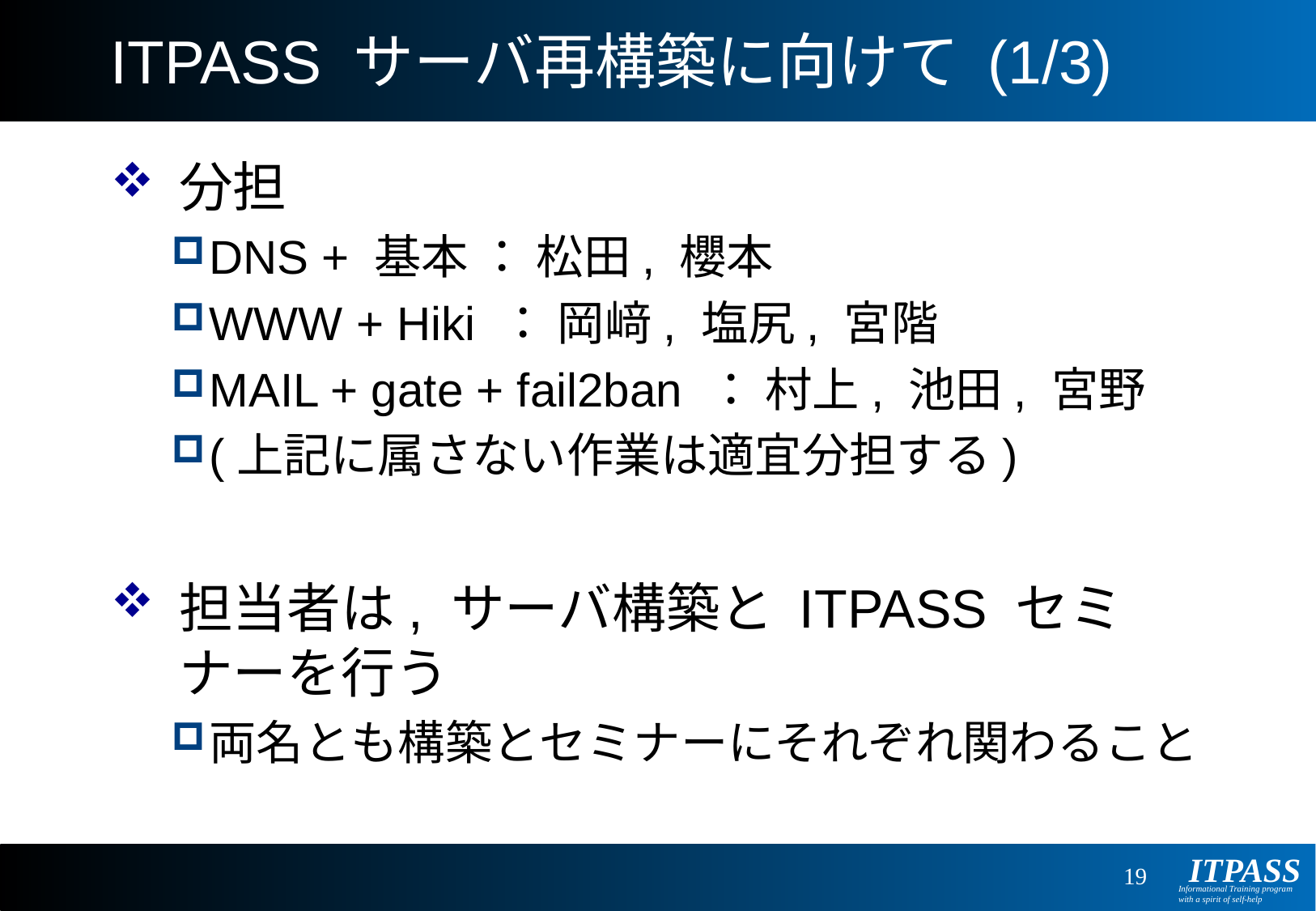

# ITPASS サーバ再構築に向けて (1/3)
分担
DNS + 基本 ： 松田, 櫻本
WWW + Hiki ： 岡﨑, 塩尻, 宮階
MAIL + gate + fail2ban ： 村上, 池田, 宮野
(上記に属さない作業は適宜分担する)

担当者は, サーバ構築と ITPASS セミナーを行う
両名とも構築とセミナーにそれぞれ関わること
19